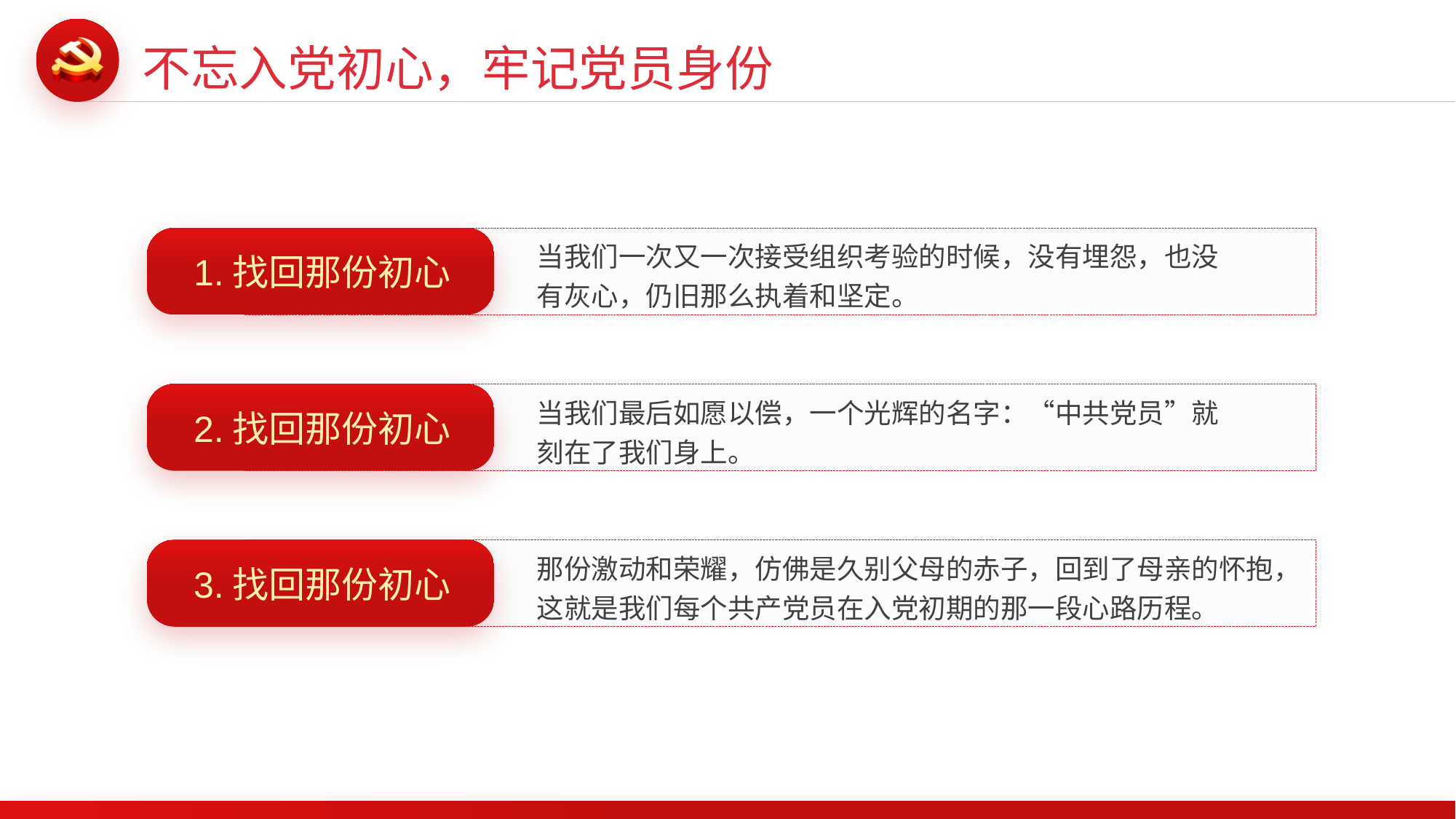

不忘入党初心，牢记党员身份
当我们一次又一次接受组织考验的时候，没有埋怨，也没有灰心，仍旧那么执着和坚定。

1.找回那份初心
当我们最后如愿以偿，一个光辉的名字：“中共党员”就刻在了我们身上。

2.找回那份初心
那份激动和荣耀，仿佛是久别父母的赤子，回到了母亲的怀抱，这就是我们每个共产党员在入党初期的那一段心路历程。

3.找回那份初心